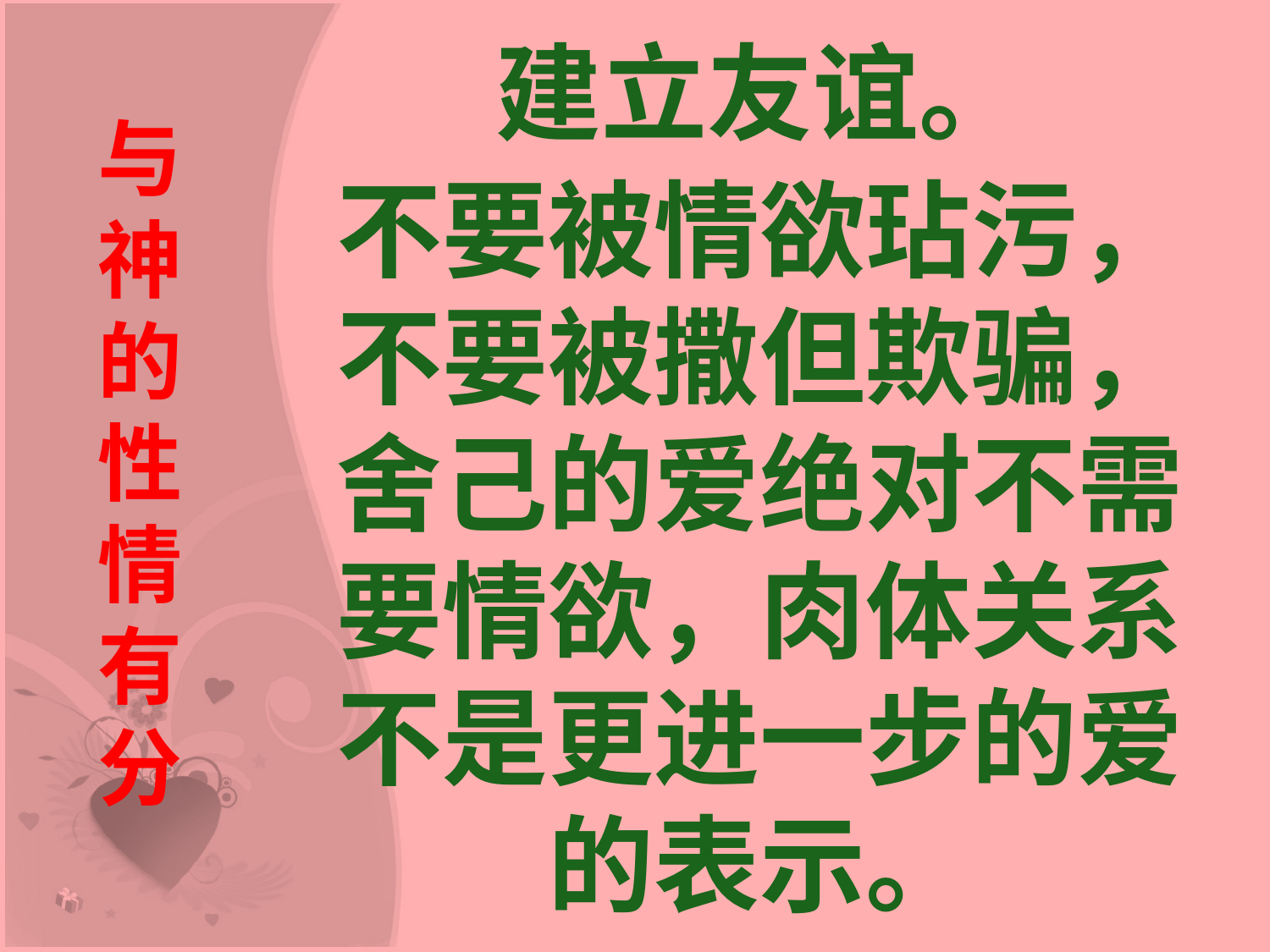

与神的性情有分
建立友谊。
不要被情欲玷污，不要被撒但欺骗，舍己的爱绝对不需要情欲，肉体关系不是更进一步的爱的表示。